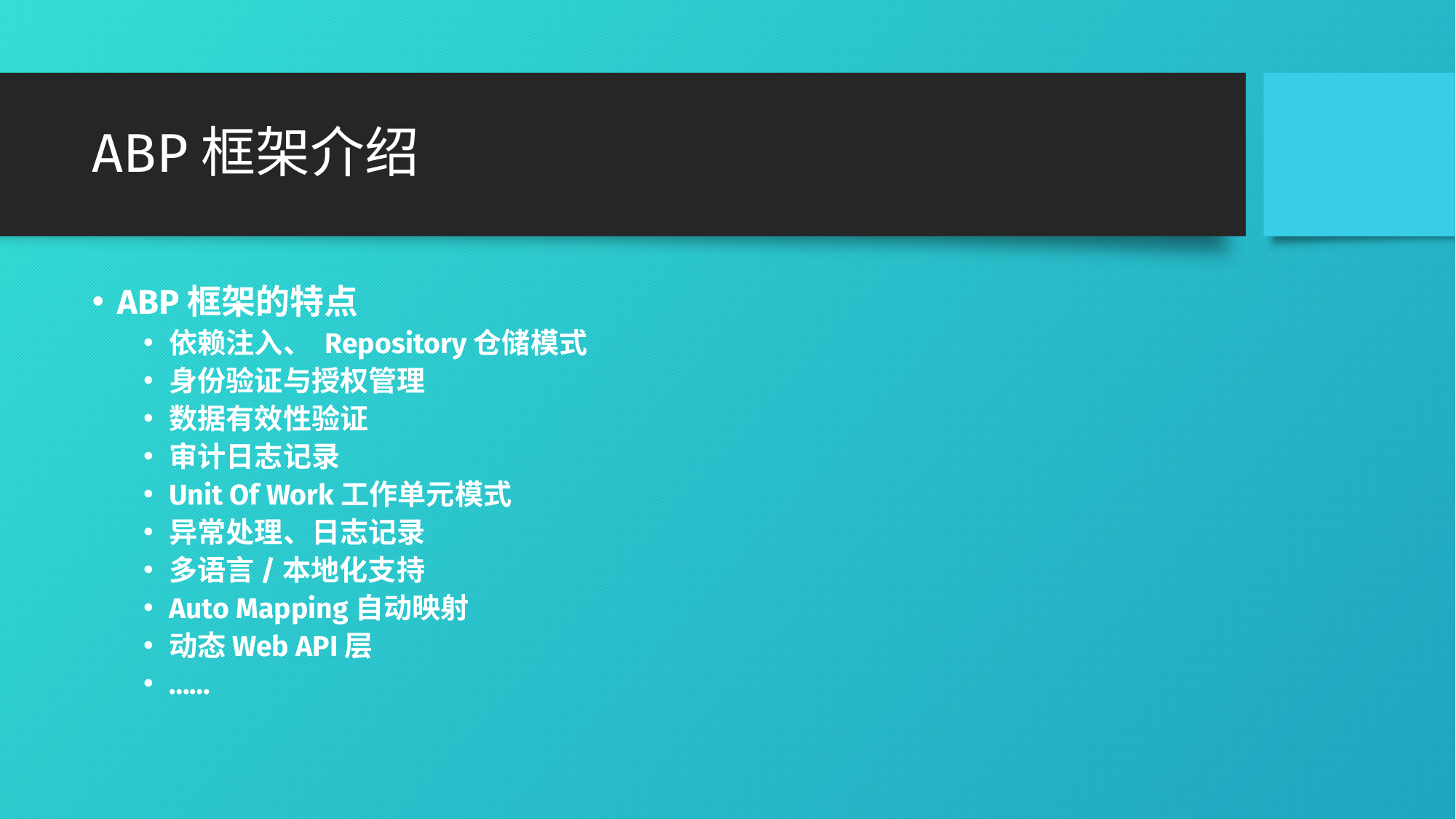

# ABP框架介绍
ABP框架的特点
依赖注入、 Repository仓储模式
身份验证与授权管理
数据有效性验证
审计日志记录
Unit Of Work工作单元模式
异常处理、日志记录
多语言/本地化支持
Auto Mapping自动映射
动态Web API层
……